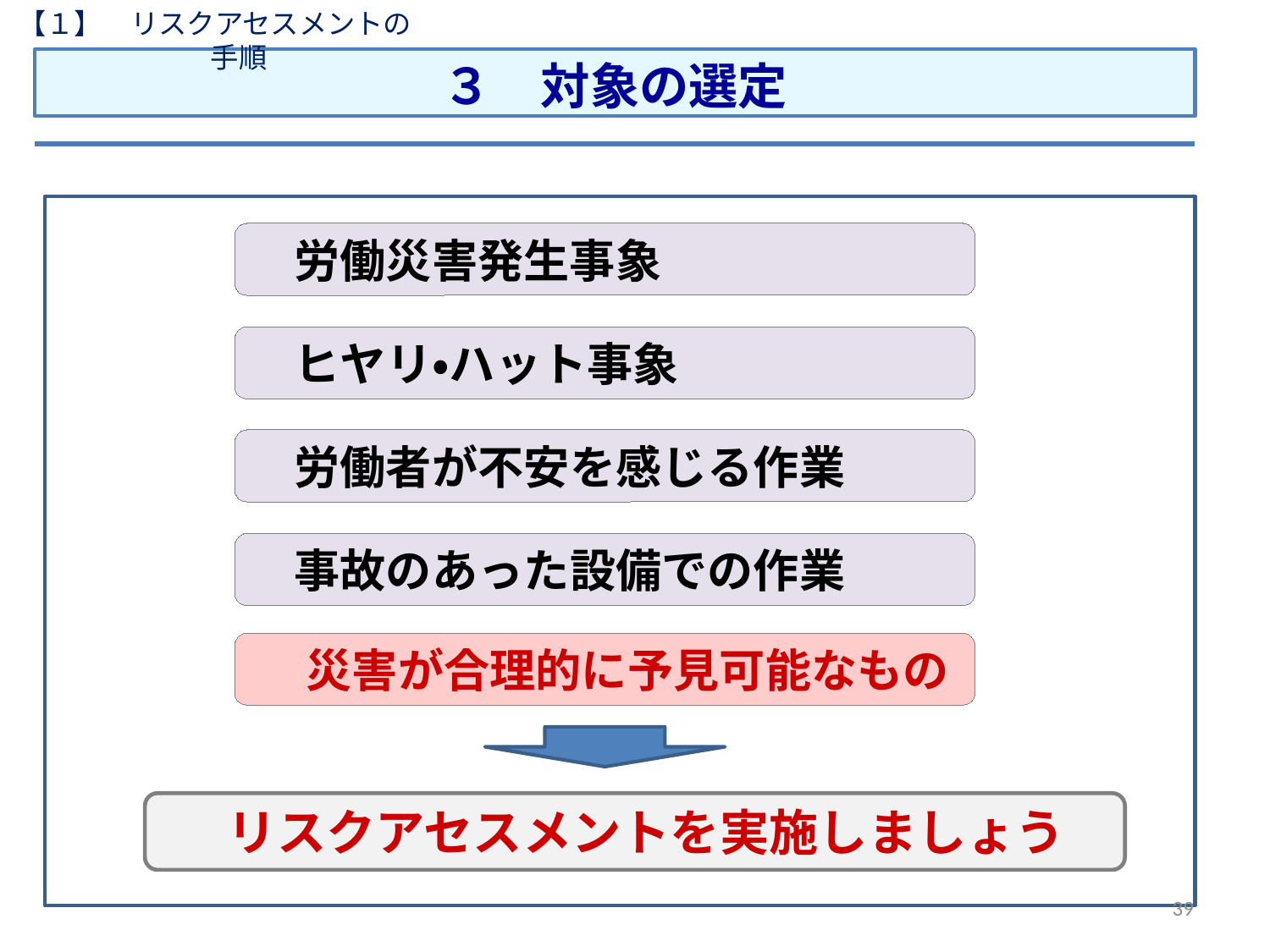

【１】　リスクアセスメントの手順
３　対象の選定

　労働災害発生事象
　ヒヤリ・ハット事象
　労働者が不安を感じる作業
　事故のあった設備での作業
　災害が合理的に予見可能なもの

 リスクアセスメントを実施しましょう
39